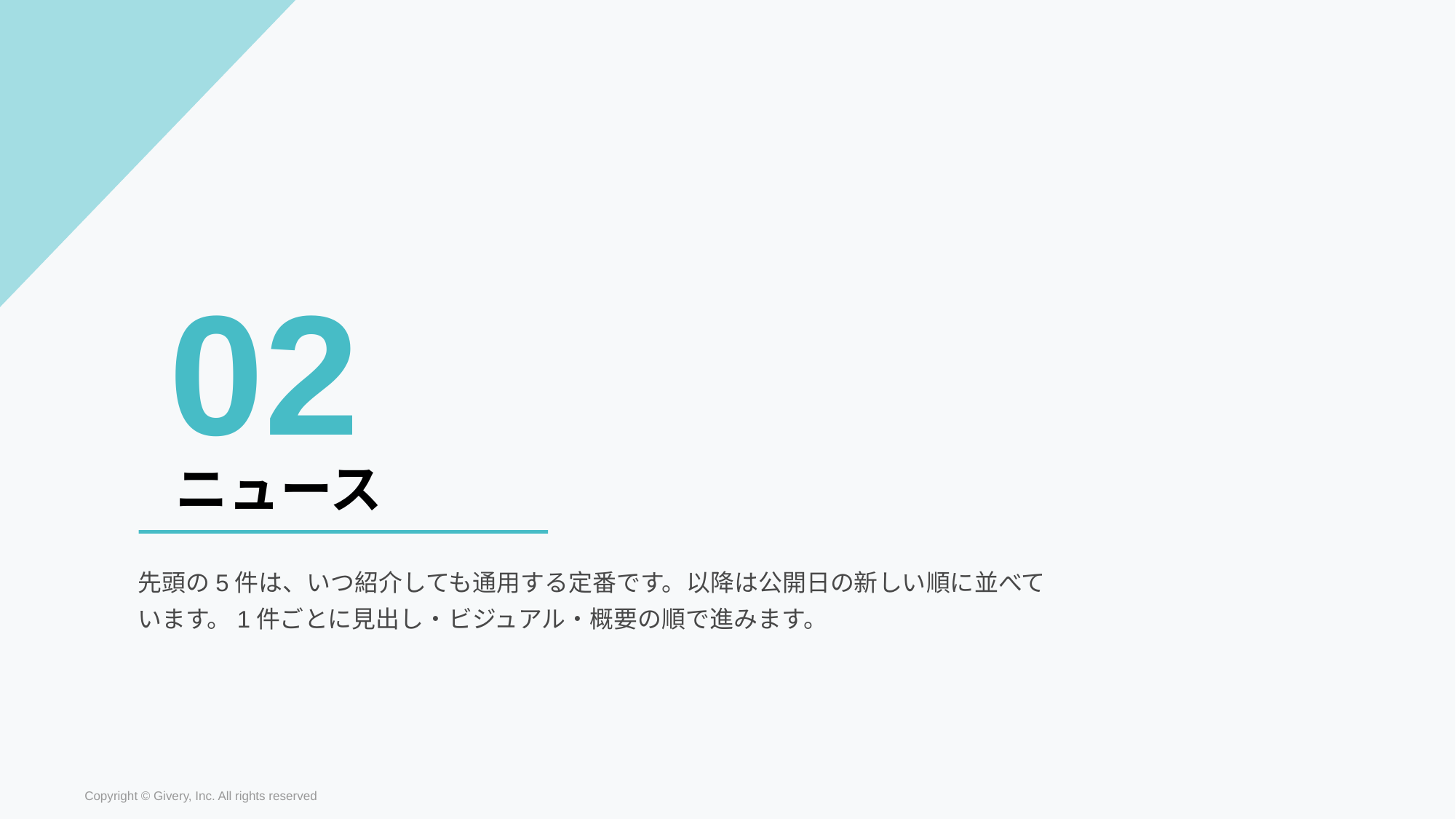

02
ニュース

先頭の5件は、いつ紹介しても通用する定番です。以降は公開日の新しい順に並べて
います。1件ごとに見出し・ビジュアル・概要の順で進みます。
Copyright © Givery, Inc. All rights reserved